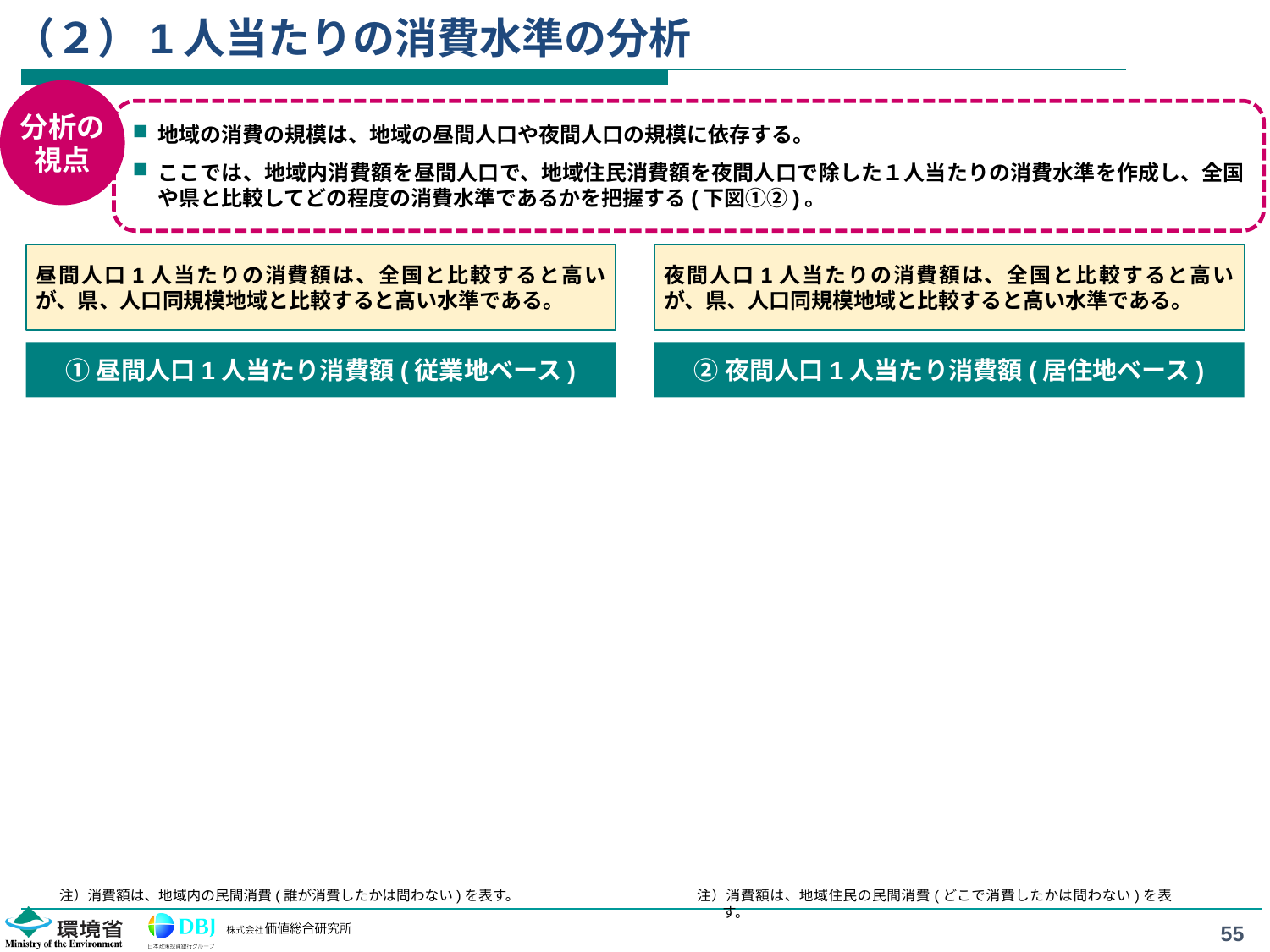

# （２）1人当たりの消費水準の分析
分析の
視点
地域の消費の規模は、地域の昼間人口や夜間人口の規模に依存する。
ここでは、地域内消費額を昼間人口で、地域住民消費額を夜間人口で除した１人当たりの消費水準を作成し、全国や県と比較してどの程度の消費水準であるかを把握する(下図①②)。
昼間人口1人当たりの消費額は、全国と比較すると高いが、県、人口同規模地域と比較すると高い水準である。
夜間人口1人当たりの消費額は、全国と比較すると高いが、県、人口同規模地域と比較すると高い水準である。
①昼間人口1人当たり消費額(従業地ベース)
②夜間人口1人当たり消費額(居住地ベース)
注）消費額は、地域内の民間消費(誰が消費したかは問わない)を表す。
注）消費額は、地域住民の民間消費(どこで消費したかは問わない)を表す。
55